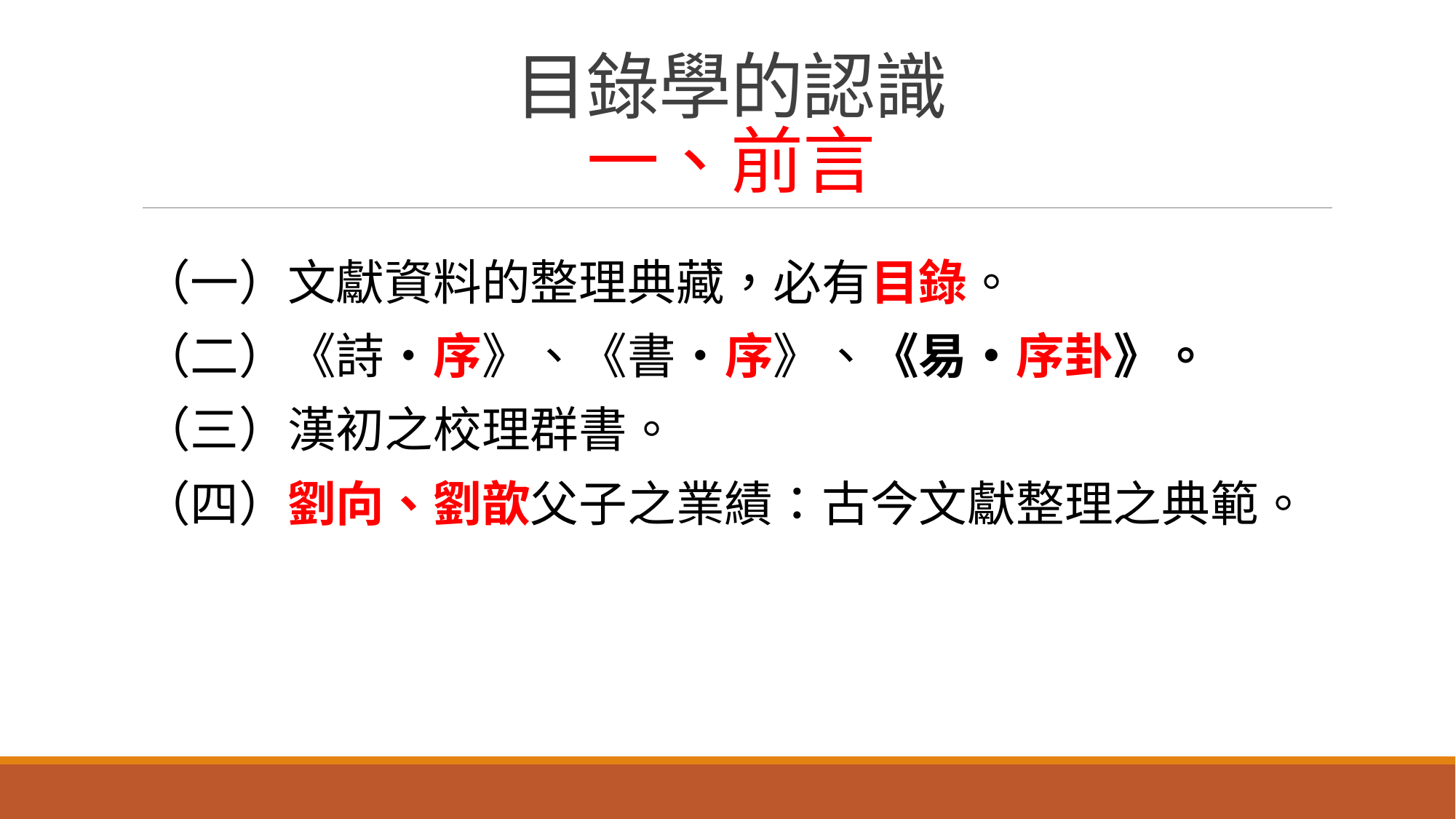

# 目錄學的認識 一、前言
（一）文獻資料的整理典藏，必有目錄。
（二）《詩‧序》、《書‧序》、《易‧序卦》。
（三）漢初之校理群書。
（四）劉向、劉歆父子之業績：古今文獻整理之典範。